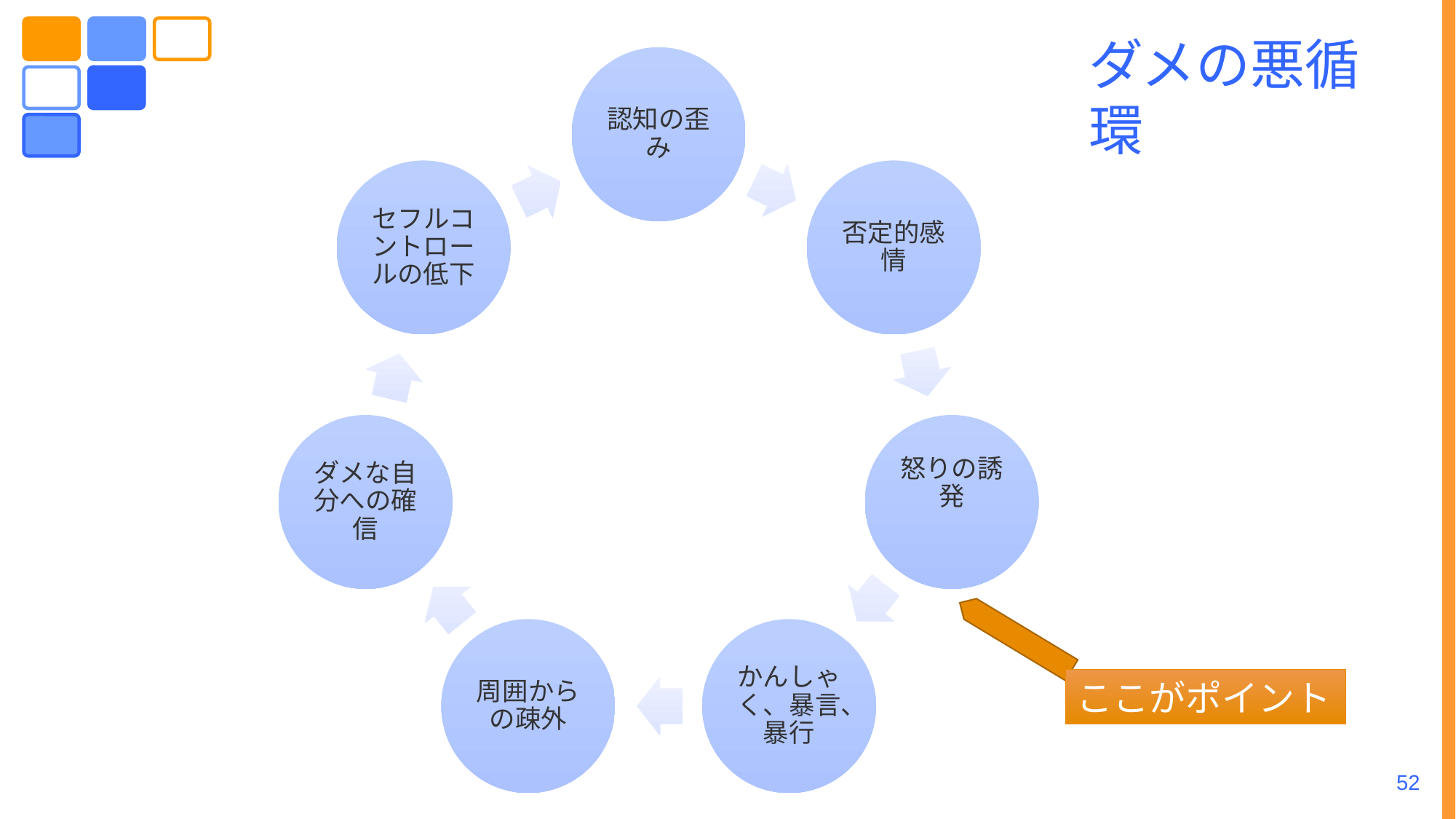

# ダメの悪循環
認知の歪み

否定的感情

怒りの誘発

かんしゃく、暴言、暴行

周囲からの疎外

ダメな自分への確信

セフルコントロールの低下

ここがポイント
52